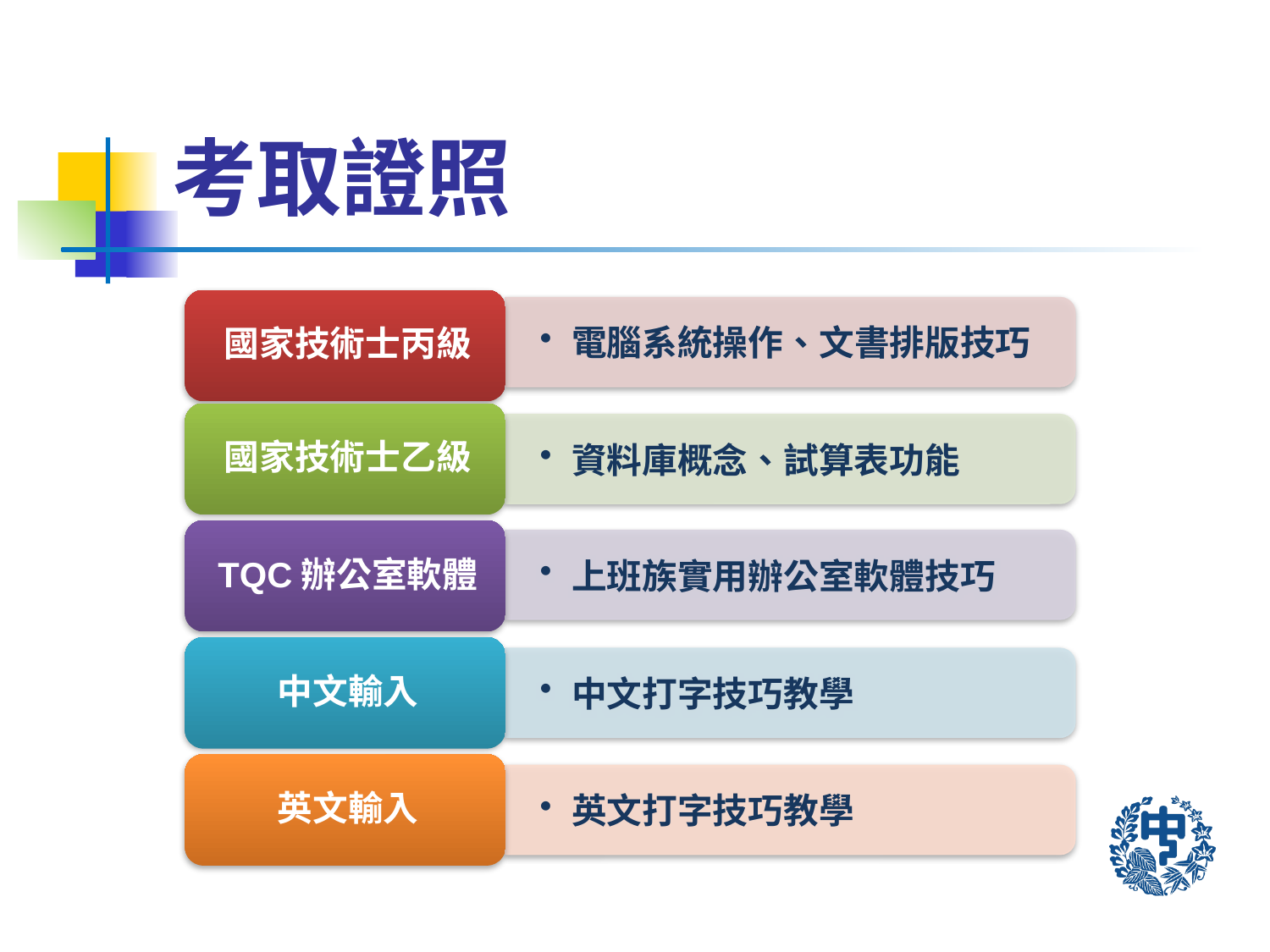

# 考取證照
電腦系統操作、文書排版技巧
國家技術士丙級
資料庫概念、試算表功能
國家技術士乙級
上班族實用辦公室軟體技巧
TQC辦公室軟體
中文打字技巧教學
中文輸入
英文打字技巧教學
英文輸入
証照